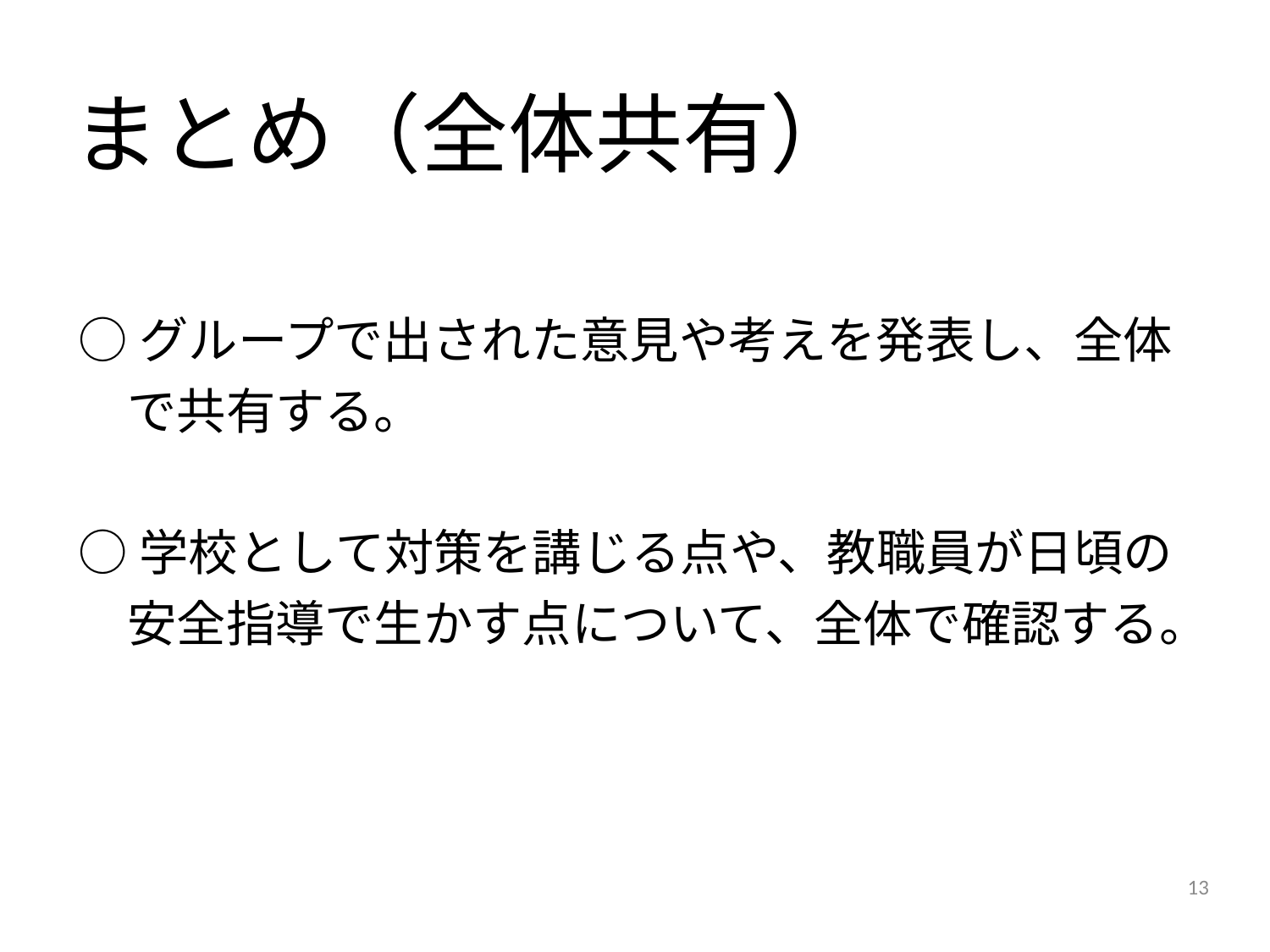

# まとめ（全体共有）
○グループで出された意見や考えを発表し、全体
　で共有する。

○学校として対策を講じる点や、教職員が日頃の
　安全指導で生かす点について、全体で確認する。
13